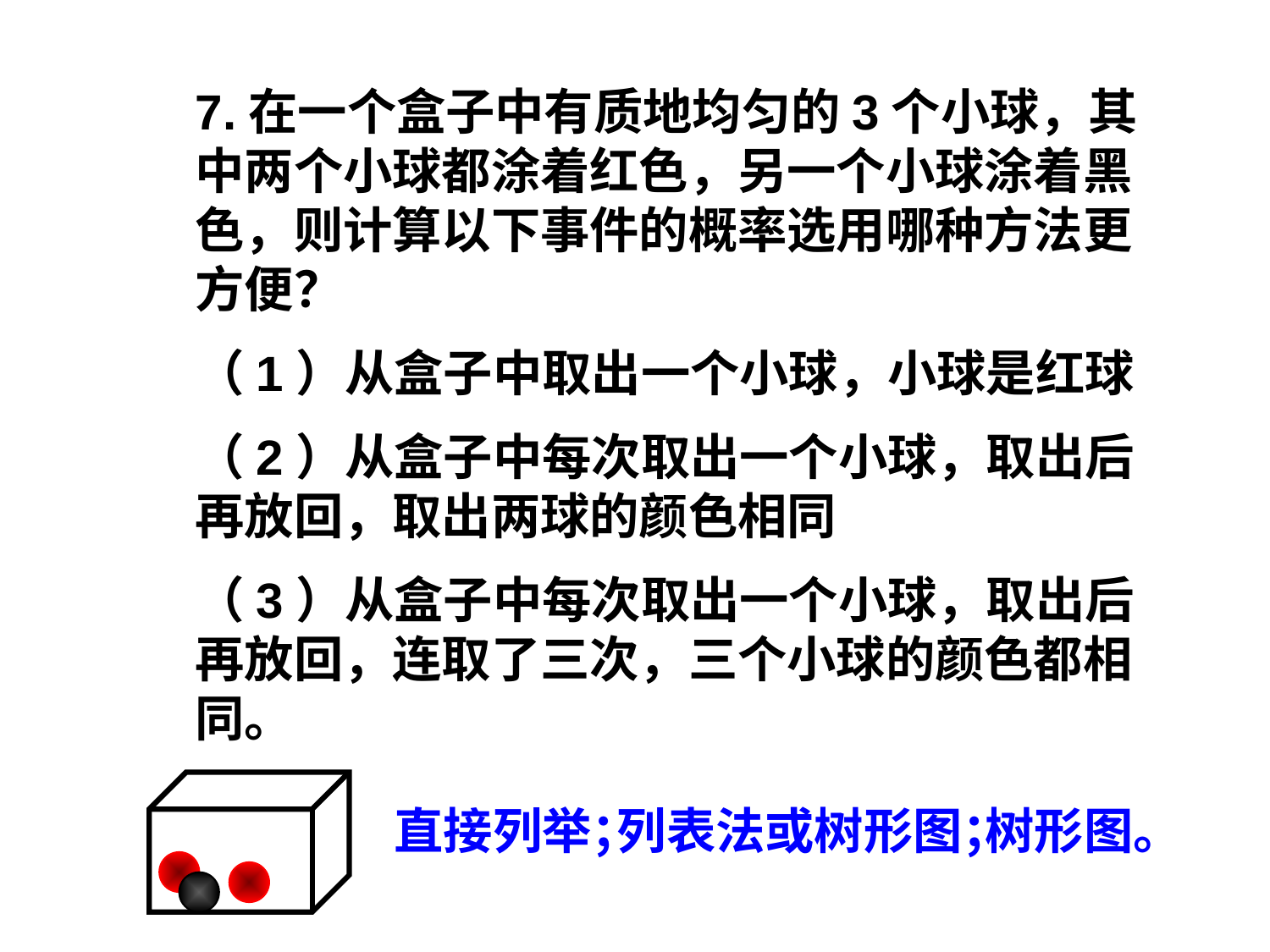

7.在一个盒子中有质地均匀的3个小球，其中两个小球都涂着红色，另一个小球涂着黑色，则计算以下事件的概率选用哪种方法更方便？
（1）从盒子中取出一个小球，小球是红球
（2）从盒子中每次取出一个小球，取出后再放回，取出两球的颜色相同
（3）从盒子中每次取出一个小球，取出后再放回，连取了三次，三个小球的颜色都相同。

直接列举；
列表法或树形图；
树形图。